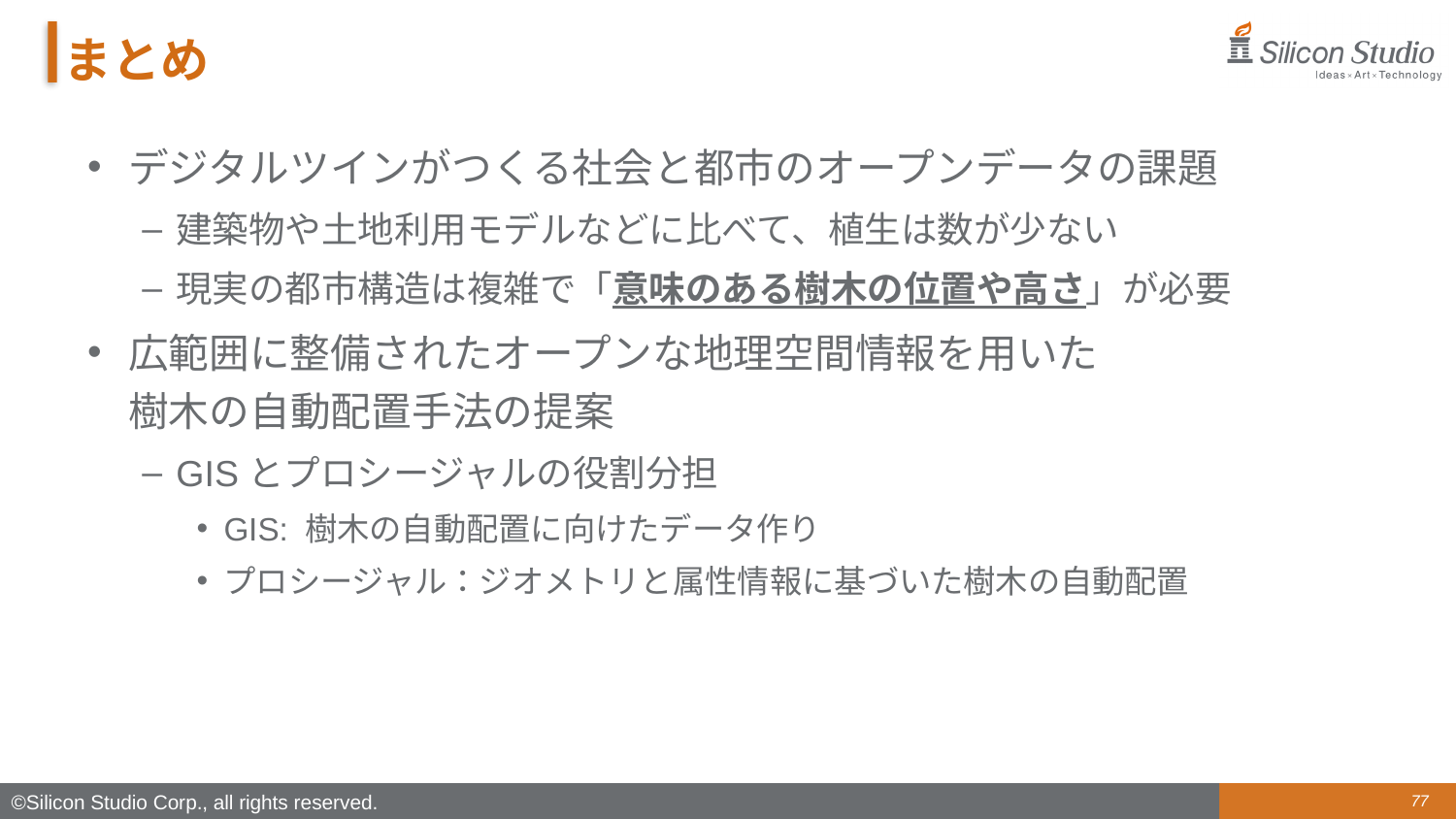

# まとめ
デジタルツインがつくる社会と都市のオープンデータの課題
建築物や土地利用モデルなどに比べて、植生は数が少ない
現実の都市構造は複雑で「意味のある樹木の位置や高さ」が必要
広範囲に整備されたオープンな地理空間情報を用いた
樹木の自動配置手法の提案
GISとプロシージャルの役割分担
GIS: 樹木の自動配置に向けたデータ作り
プロシージャル：ジオメトリと属性情報に基づいた樹木の自動配置